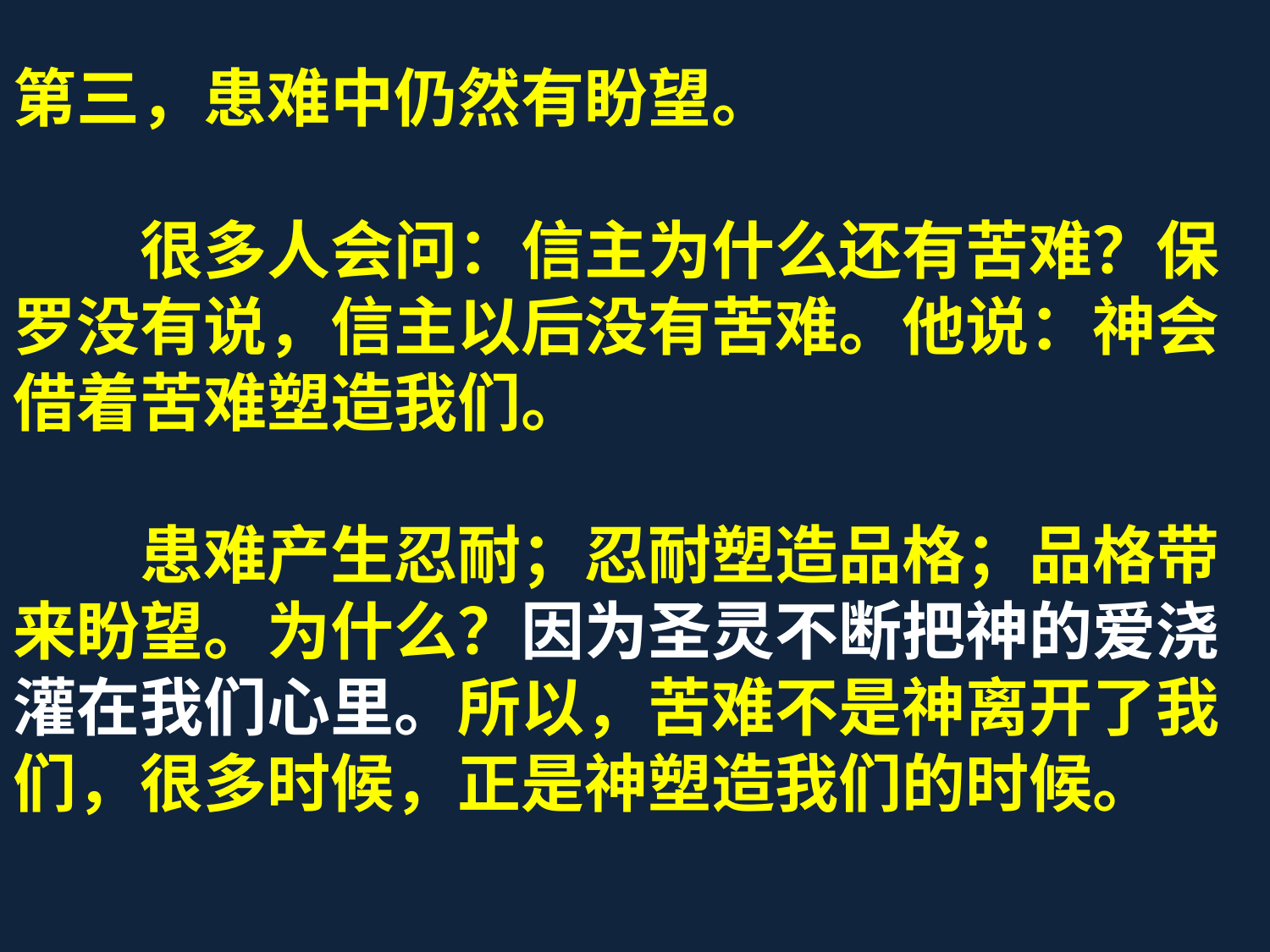

第三，患难中仍然有盼望。

	很多人会问：信主为什么还有苦难？保罗没有说，信主以后没有苦难。他说：神会借着苦难塑造我们。

	患难产生忍耐；忍耐塑造品格；品格带来盼望。为什么？因为圣灵不断把神的爱浇灌在我们心里。所以，苦难不是神离开了我们，很多时候，正是神塑造我们的时候。